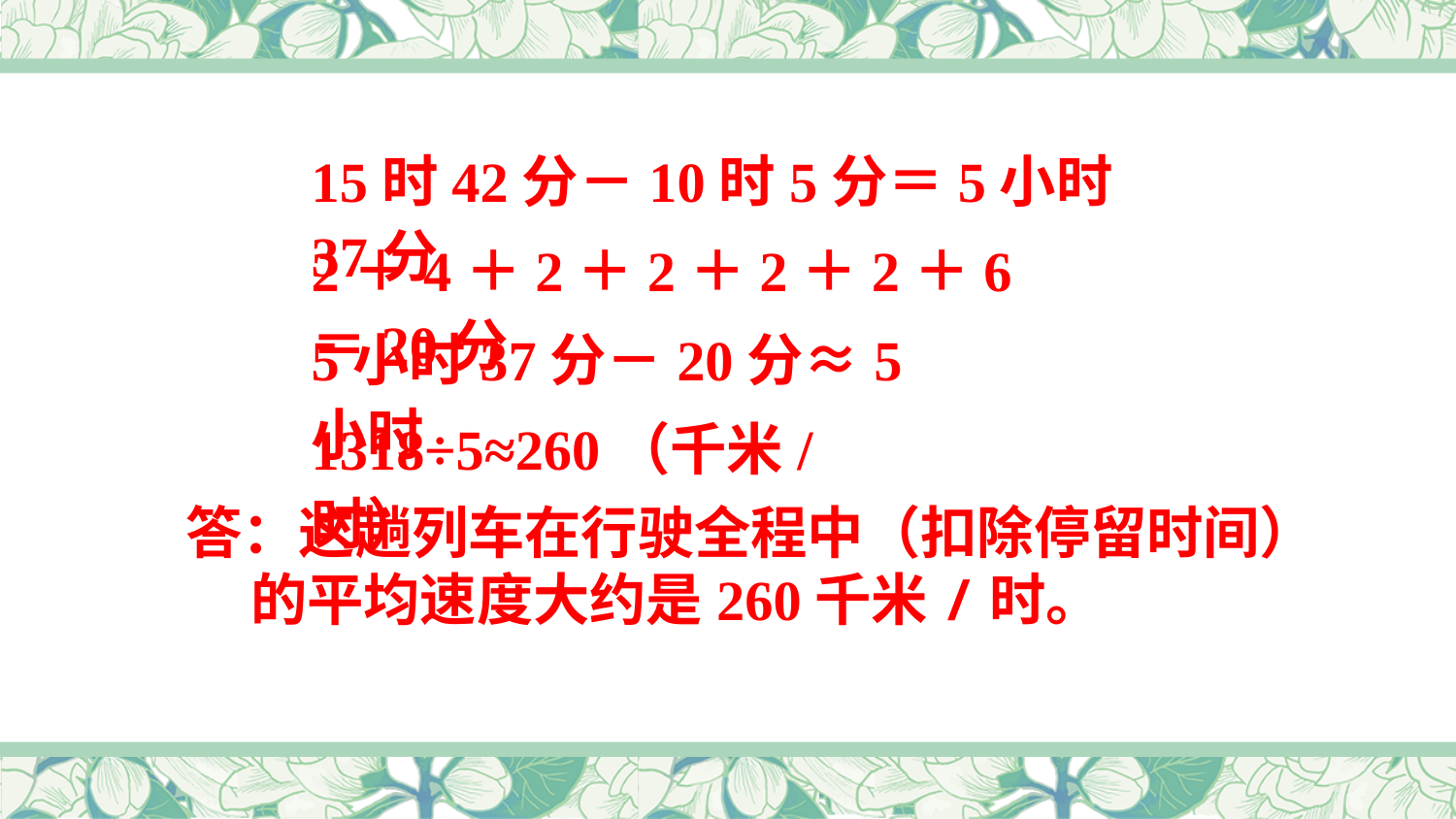

15时42分－10时5分＝5小时37分
2＋4＋2＋2＋2＋2＋6＝20分
5小时37分－20分≈5小时
1318÷5≈260（千米/时）
答：这趟列车在行驶全程中（扣除停留时间）
    的平均速度大约是260千米/时。